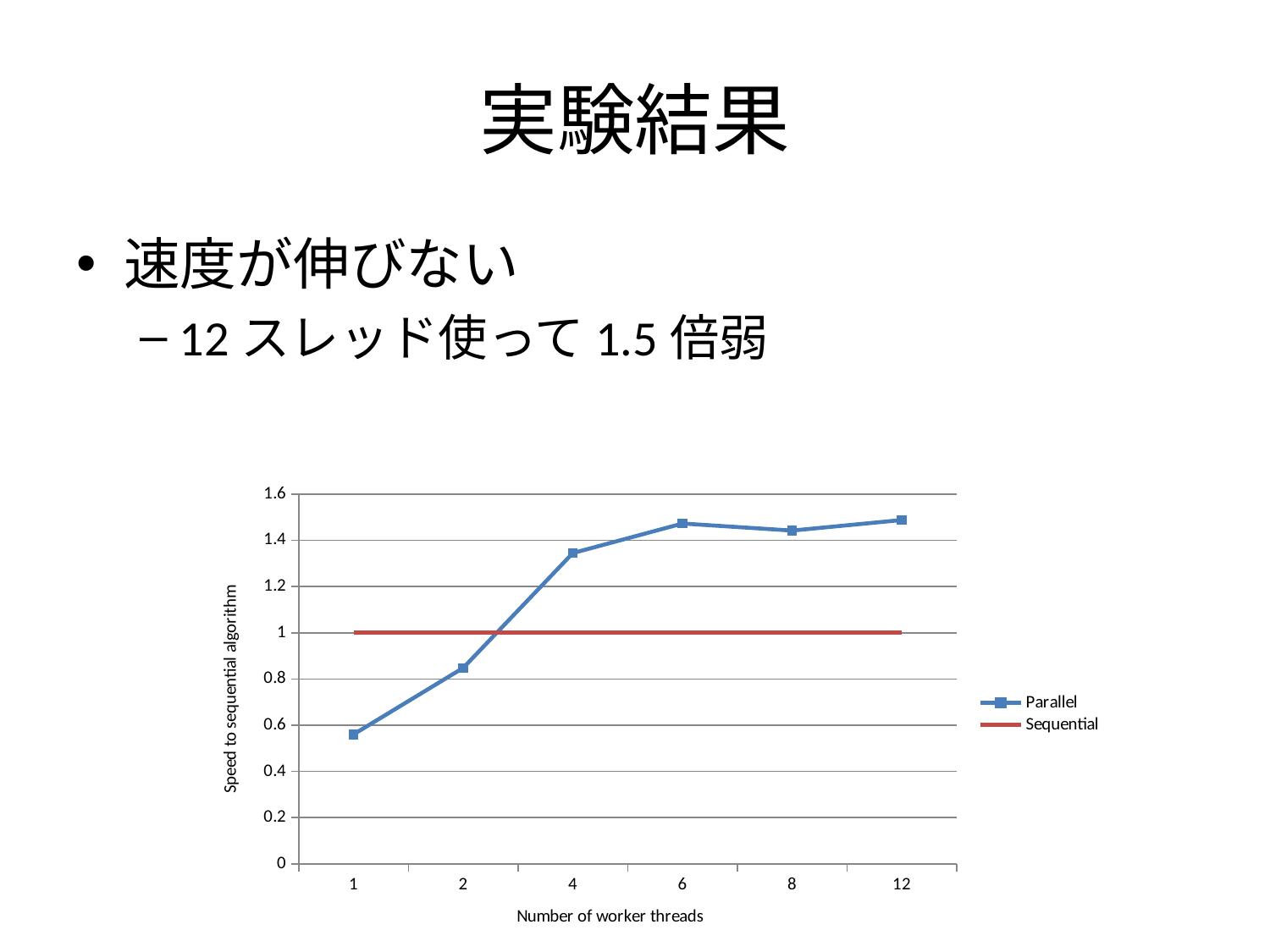

# 実験結果
速度が伸びない
12スレッド使って1.5倍弱

### Chart

| Category |  |  |
|---|---|---|
| 1 | 0.560145869120916 | 1.0 |
| 2 | 0.8479400967363803 | 1.0 |
| 4 | 1.3448021216530288 | 1.0 |
| 6 | 1.4724654927152594 | 1.0 |
| 8 | 1.442113769052293 | 1.0 |
| 12 | 1.4877529250461767 | 1.0 |